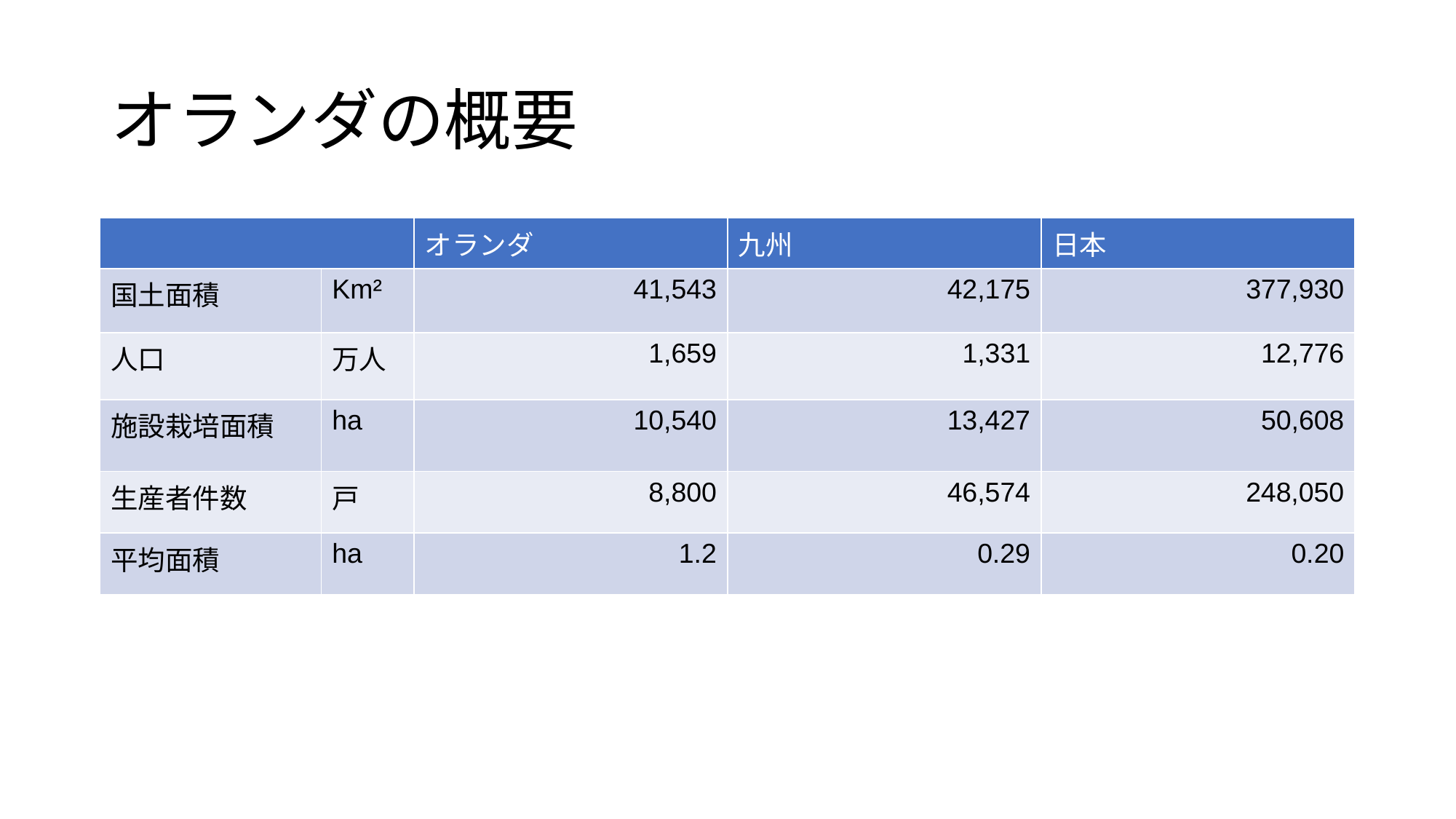

# オランダの概要
|  |  | オランダ | 九州 | 日本 |
| --- | --- | --- | --- | --- |
| 国土面積 | Km² | 41,543 | 42,175 | 377,930 |
| 人口 | 万人 | 1,659 | 1,331 | 12,776 |
| 施設栽培面積 | ha | 10,540 | 13,427 | 50,608 |
| 生産者件数 | 戸 | 8,800 | 46,574 | 248,050 |
| 平均面積 | ha | 1.2 | 0.29 | 0.20 |